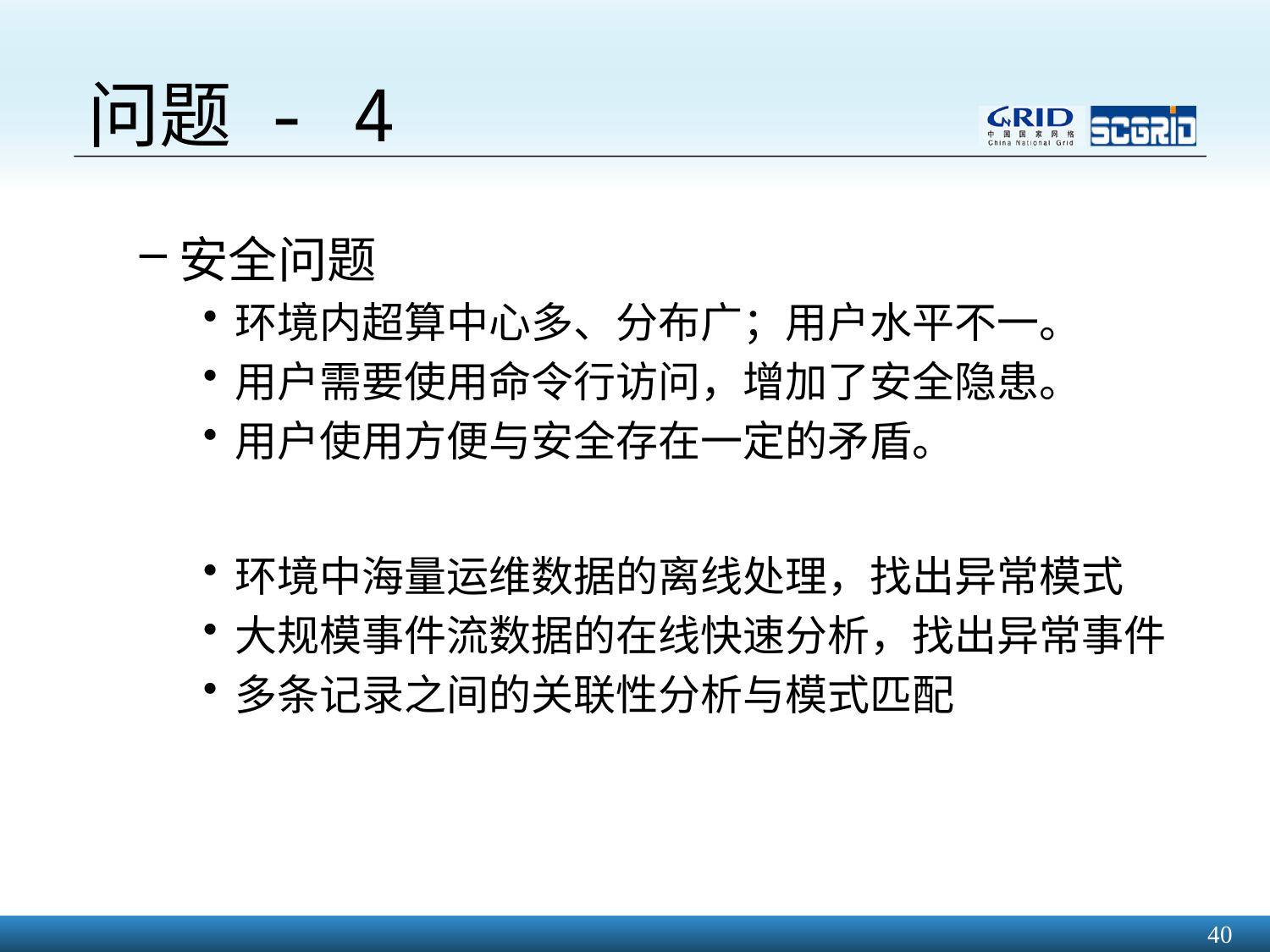

# 问题 - 4
安全问题
环境内超算中心多、分布广；用户水平不一。
用户需要使用命令行访问，增加了安全隐患。
用户使用方便与安全存在一定的矛盾。

环境中海量运维数据的离线处理，找出异常模式
大规模事件流数据的在线快速分析，找出异常事件
多条记录之间的关联性分析与模式匹配